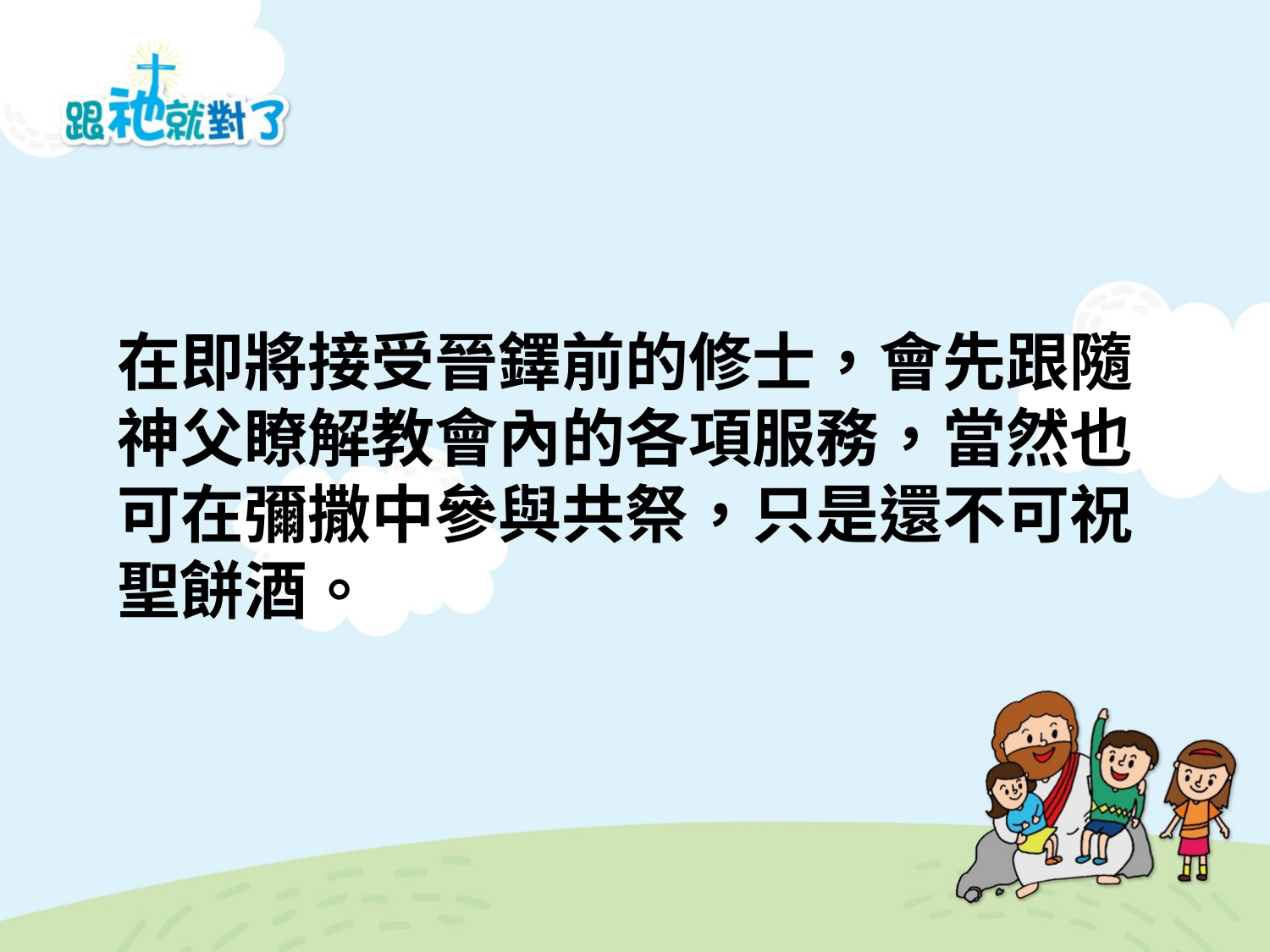

在即將接受晉鐸前的修士，會先跟隨神父瞭解教會內的各項服務，當然也可在彌撒中參與共祭，只是還不可祝聖餅酒。